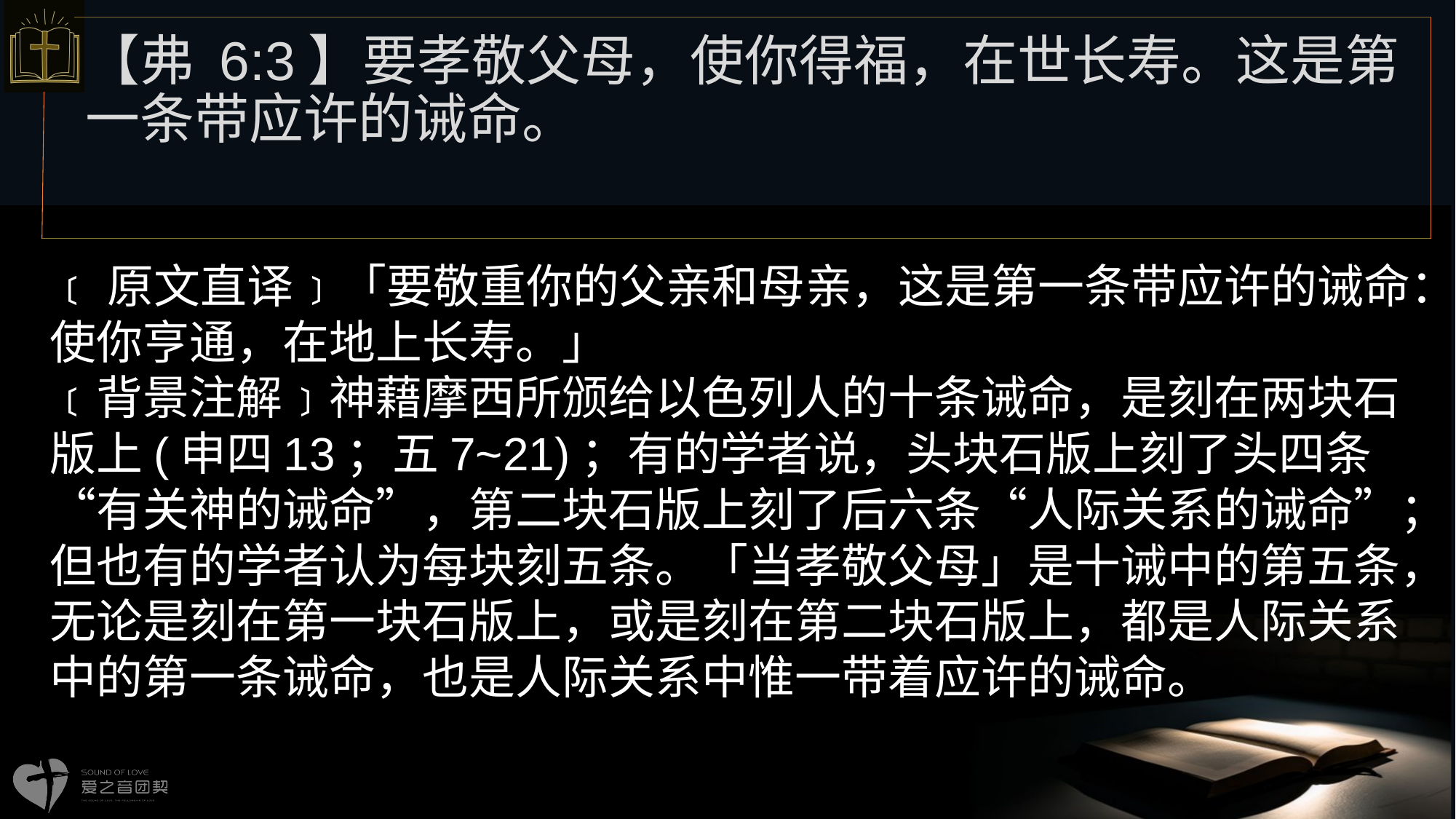

【弗 6:3】要孝敬父母，使你得福，在世长寿。这是第一条带应许的诫命。
# ﹝原文直译﹞「要敬重你的父亲和母亲，这是第一条带应许的诫命：使你亨通，在地上长寿。」 ﹝背景注解﹞神藉摩西所颁给以色列人的十条诫命，是刻在两块石版上(申四13；五7~21)；有的学者说，头块石版上刻了头四条“有关神的诫命”，第二块石版上刻了后六条“人际关系的诫命”；但也有的学者认为每块刻五条。「当孝敬父母」是十诫中的第五条，无论是刻在第一块石版上，或是刻在第二块石版上，都是人际关系中的第一条诫命，也是人际关系中惟一带着应许的诫命。